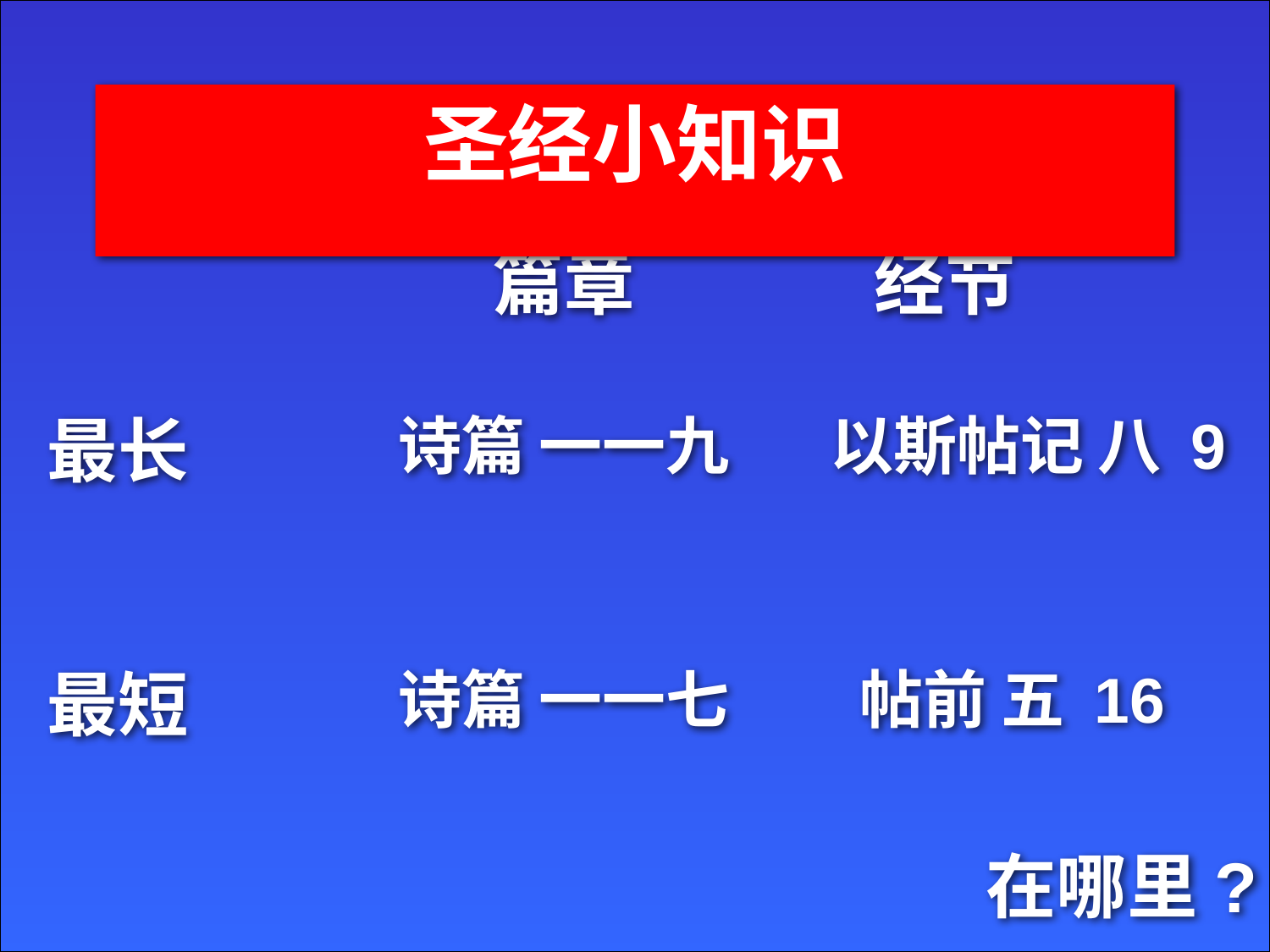

圣经小知识
篇章
经节
最长
诗篇 一一九
以斯帖记 八 9
最短
诗篇 一一七
帖前 五 16
在哪里?